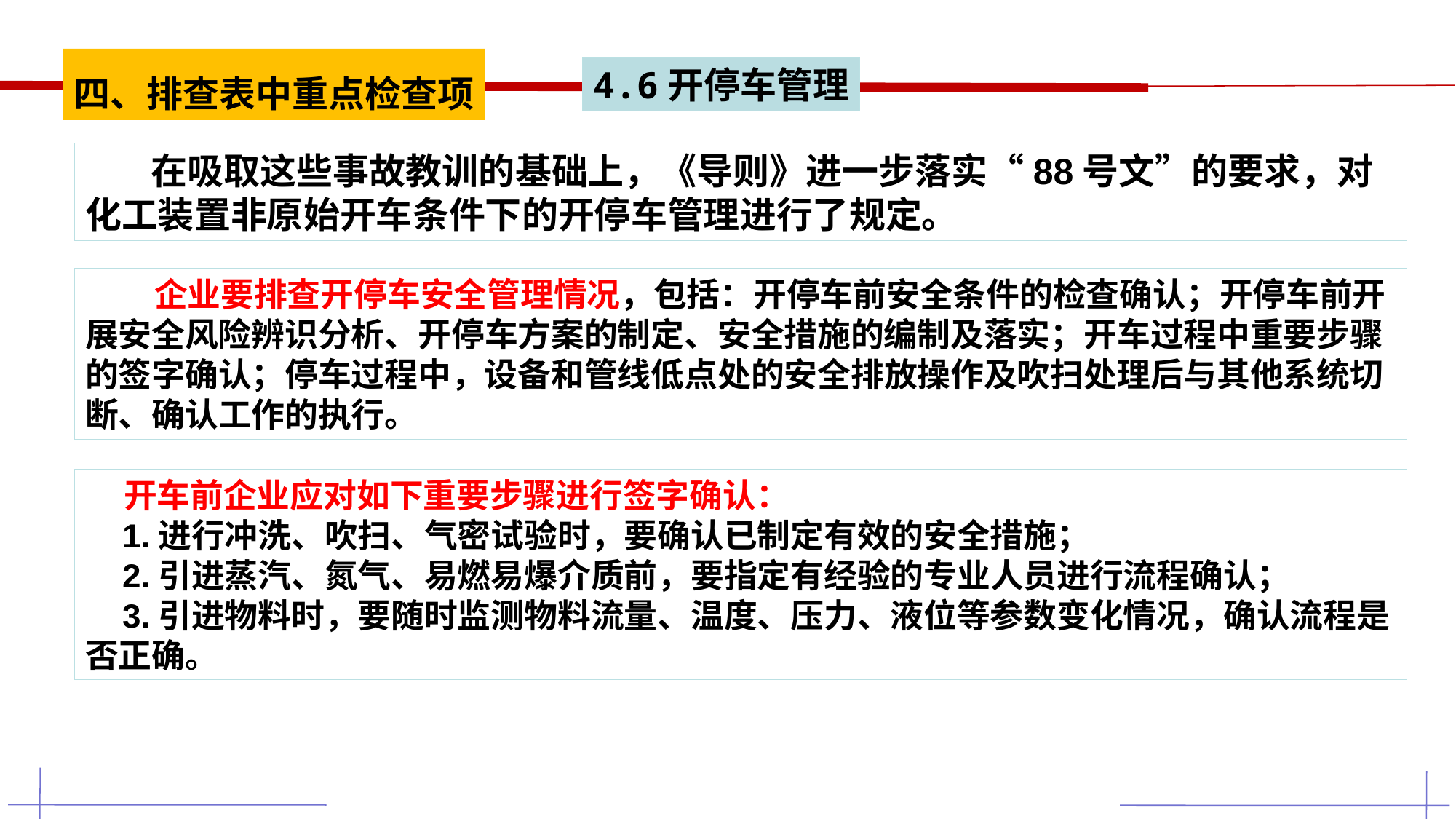

四、排查表中重点检查项
4.6开停车管理
       在吸取这些事故教训的基础上，《导则》进一步落实“88号文”的要求，对化工装置非原始开车条件下的开停车管理进行了规定。
        企业要排查开停车安全管理情况，包括：开停车前安全条件的检查确认；开停车前开展安全风险辨识分析、开停车方案的制定、安全措施的编制及落实；开车过程中重要步骤的签字确认；停车过程中，设备和管线低点处的安全排放操作及吹扫处理后与其他系统切断、确认工作的执行。
    开车前企业应对如下重要步骤进行签字确认：
    1.进行冲洗、吹扫、气密试验时，要确认已制定有效的安全措施；
    2.引进蒸汽、氮气、易燃易爆介质前，要指定有经验的专业人员进行流程确认；
    3.引进物料时，要随时监测物料流量、温度、压力、液位等参数变化情况，确认流程是否正确。
84